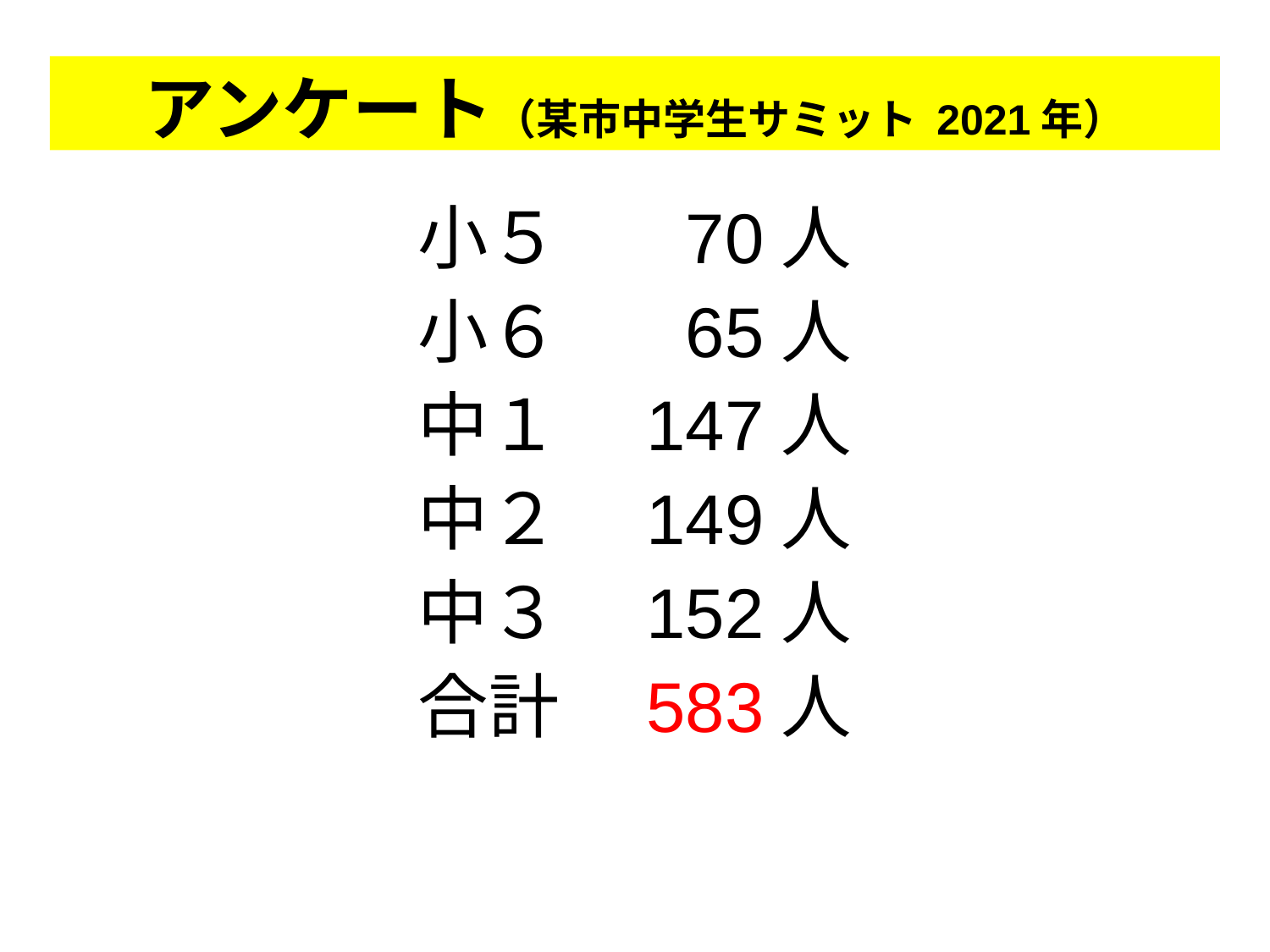

# アンケート（某市中学生サミット 2021年）
　小５　070人
　小６　065人
　中１　147人
　中２　149人
　中３　152人
　合計　583人